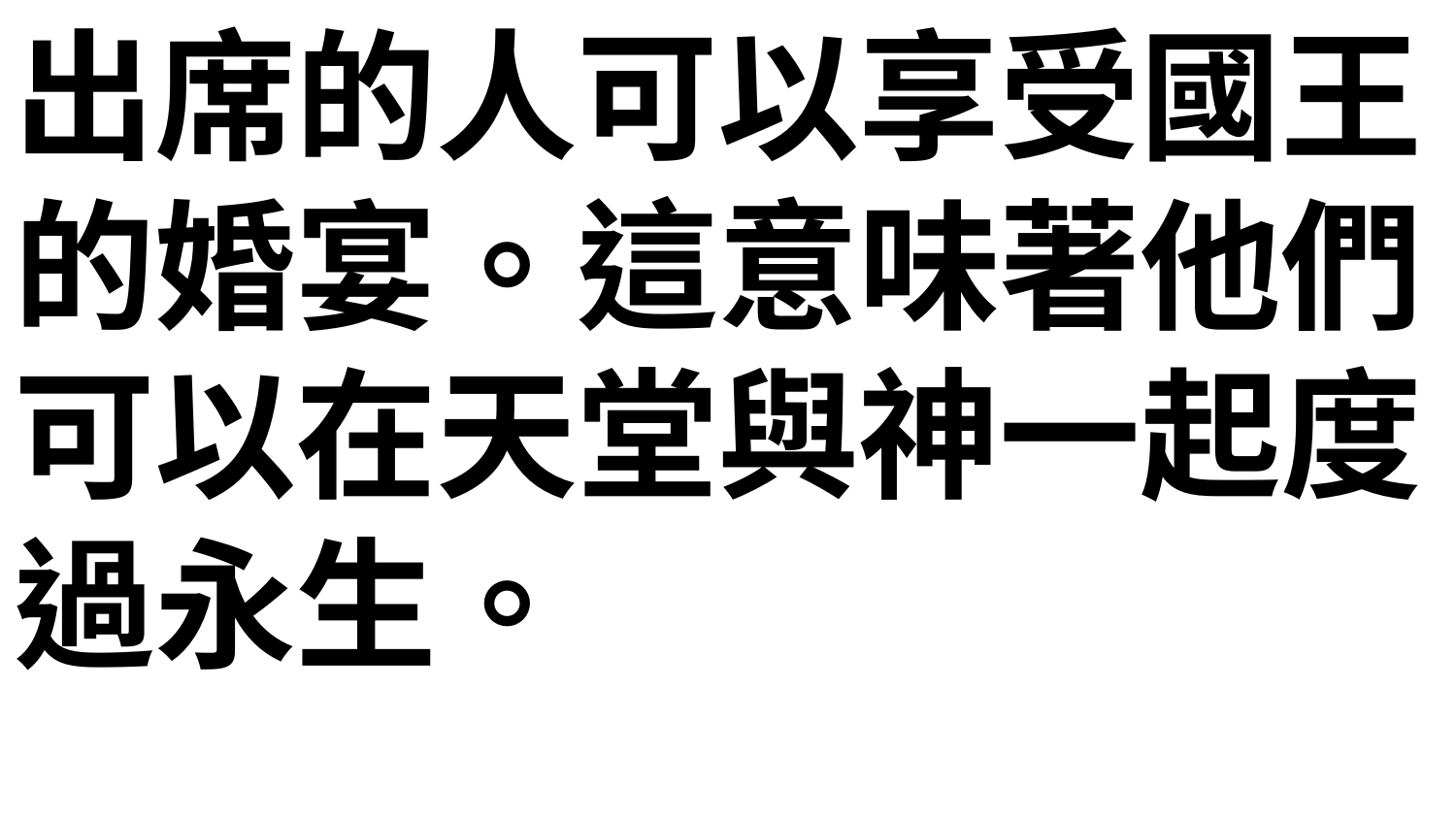

出席的人可以享受國王的婚宴。這意味著他們可以在天堂與神一起度過永生。